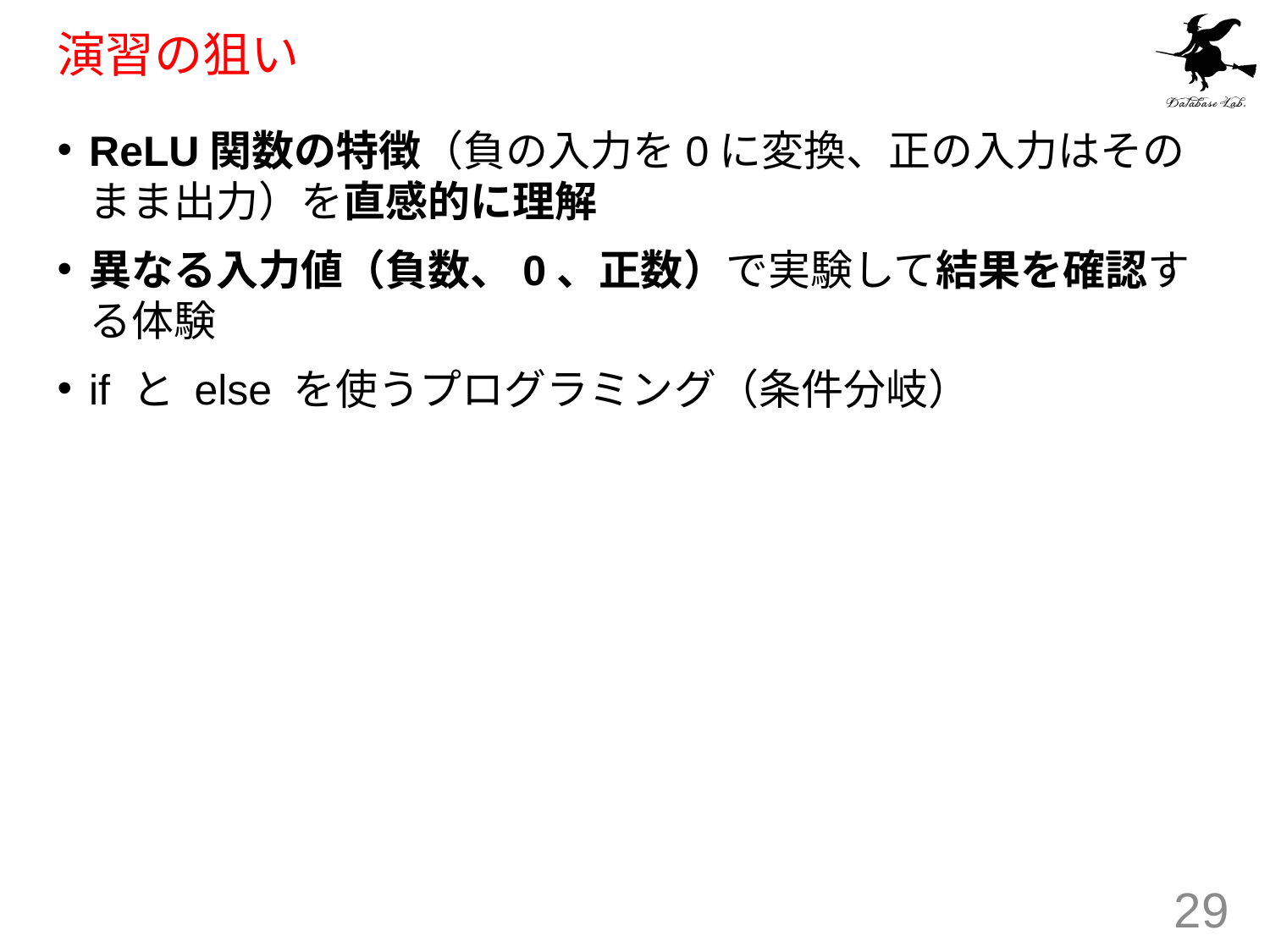

# 演習の狙い
ReLU関数の特徴（負の入力を0に変換、正の入力はそのまま出力）を直感的に理解
異なる入力値（負数、0、正数）で実験して結果を確認する体験
if と else を使うプログラミング（条件分岐）
29